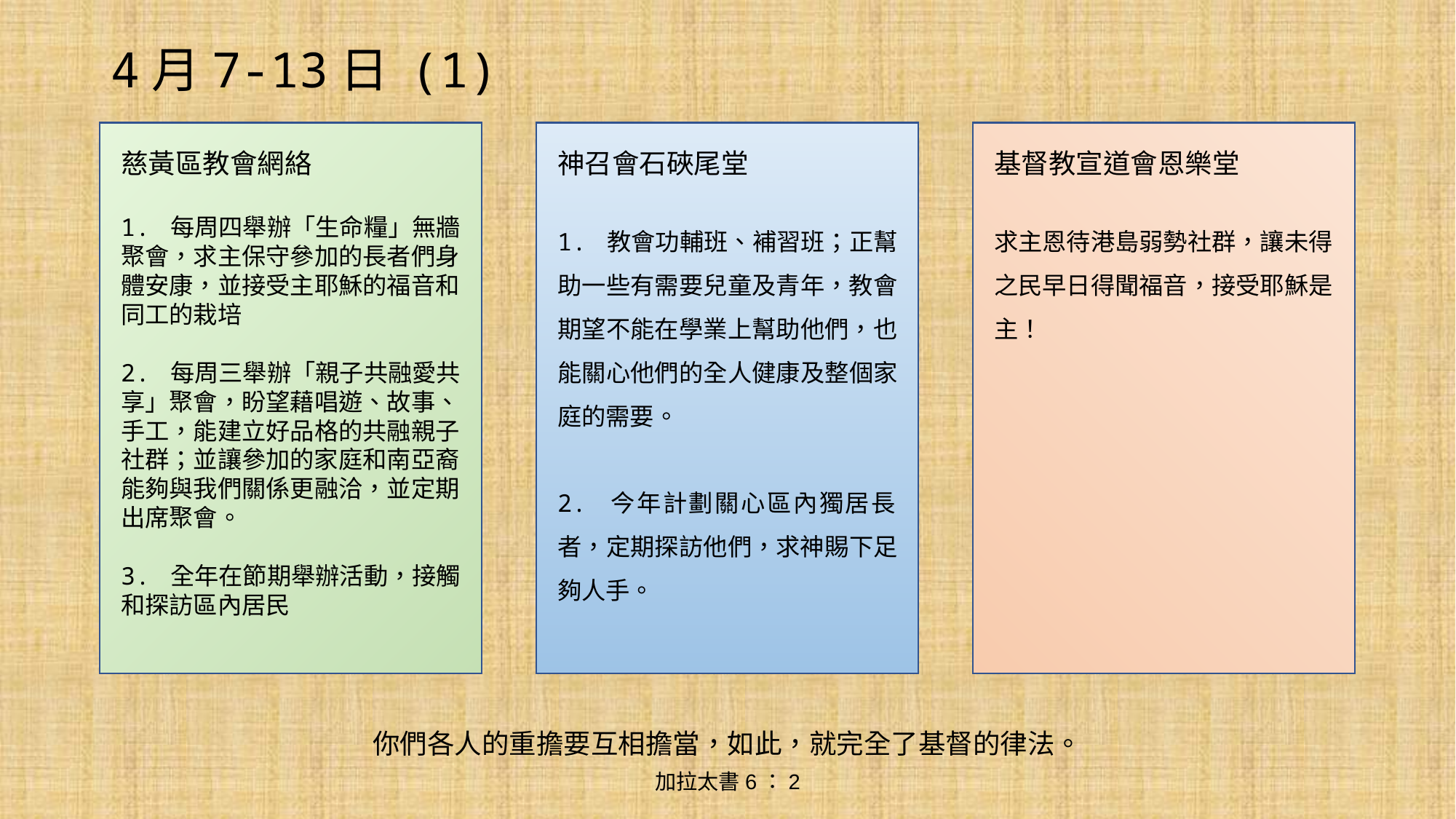

# 4月7-13日 (1)

慈黃區教會網絡

1. 每周四舉辦「生命糧」無牆聚會，求主保守參加的長者們身體安康，並接受主耶穌的福音和同工的栽培

2. 每周三舉辦「親子共融愛共享」聚會，盼望藉唱遊、故事、手工，能建立好品格的共融親子社群；並讓參加的家庭和南亞裔能夠與我們關係更融洽，並定期出席聚會。

3. 全年在節期舉辦活動，接觸和探訪區內居民
神召會石硤尾堂

1. 教會功輔班、補習班；正幫助一些有需要兒童及青年，教會期望不能在學業上幫助他們，也能關心他們的全人健康及整個家庭的需要。

2. 今年計劃關心區內獨居長
者，定期探訪他們，求神賜下足夠人手。
基督教宣道會恩樂堂

求主恩待港島弱勢社群，讓未得之民早日得聞福音，接受耶穌是主！
你們各人的重擔要互相擔當，如此，就完全了基督的律法。
加拉太書6：2